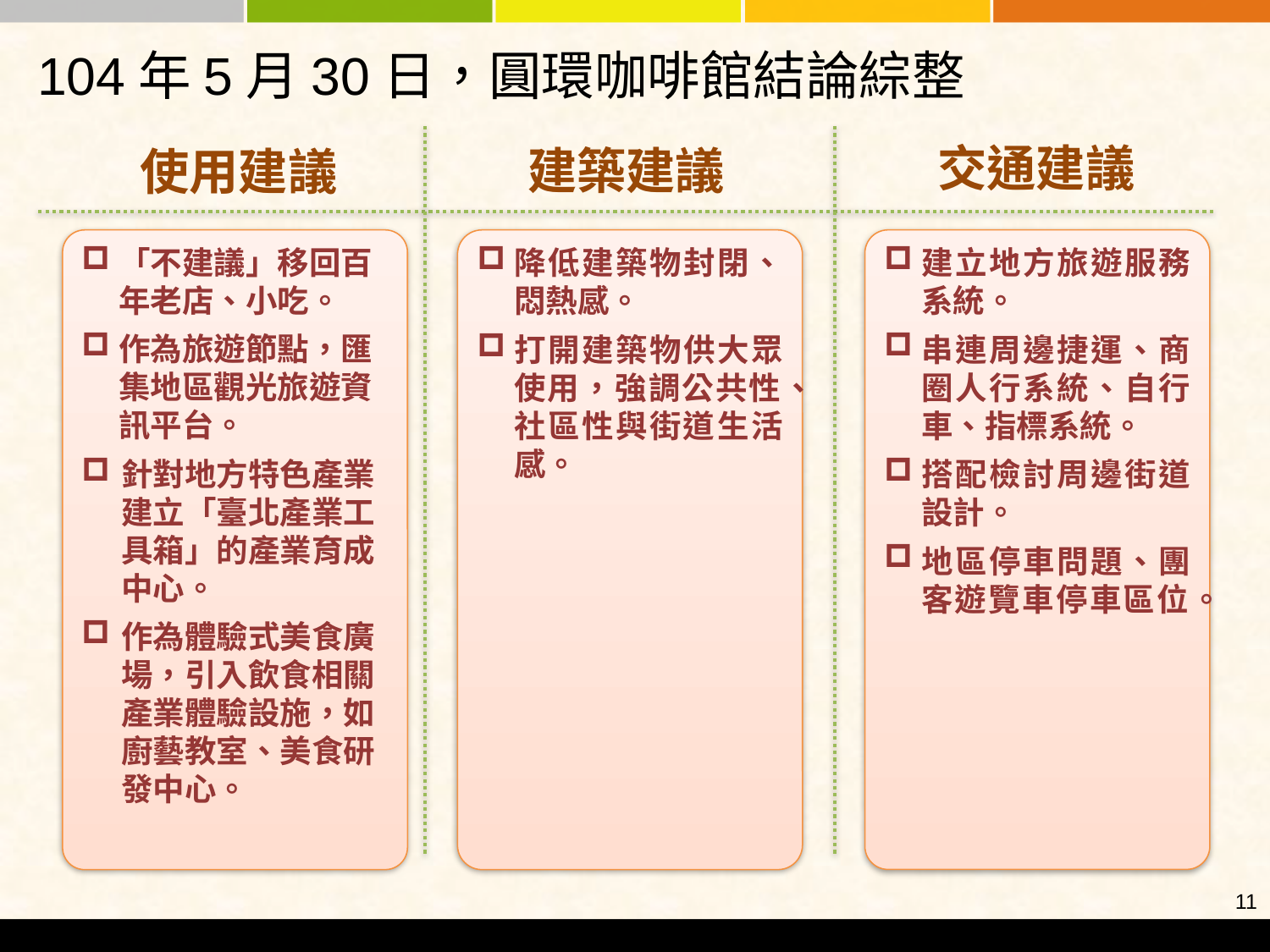

104年5月30日，圓環咖啡館結論綜整
交通建議
建築建議
使用建議

「不建議」移回百年老店、小吃。
作為旅遊節點，匯集地區觀光旅遊資訊平台。
針對地方特色產業建立「臺北產業工具箱」的產業育成中心。
作為體驗式美食廣場，引入飲食相關產業體驗設施，如廚藝教室、美食研發中心。

降低建築物封閉、悶熱感。
打開建築物供大眾使用，強調公共性、社區性與街道生活感。
建立地方旅遊服務系統。
串連周邊捷運、商圈人行系統、自行車、指標系統。
搭配檢討周邊街道設計。
地區停車問題、團客遊覽車停車區位。

11